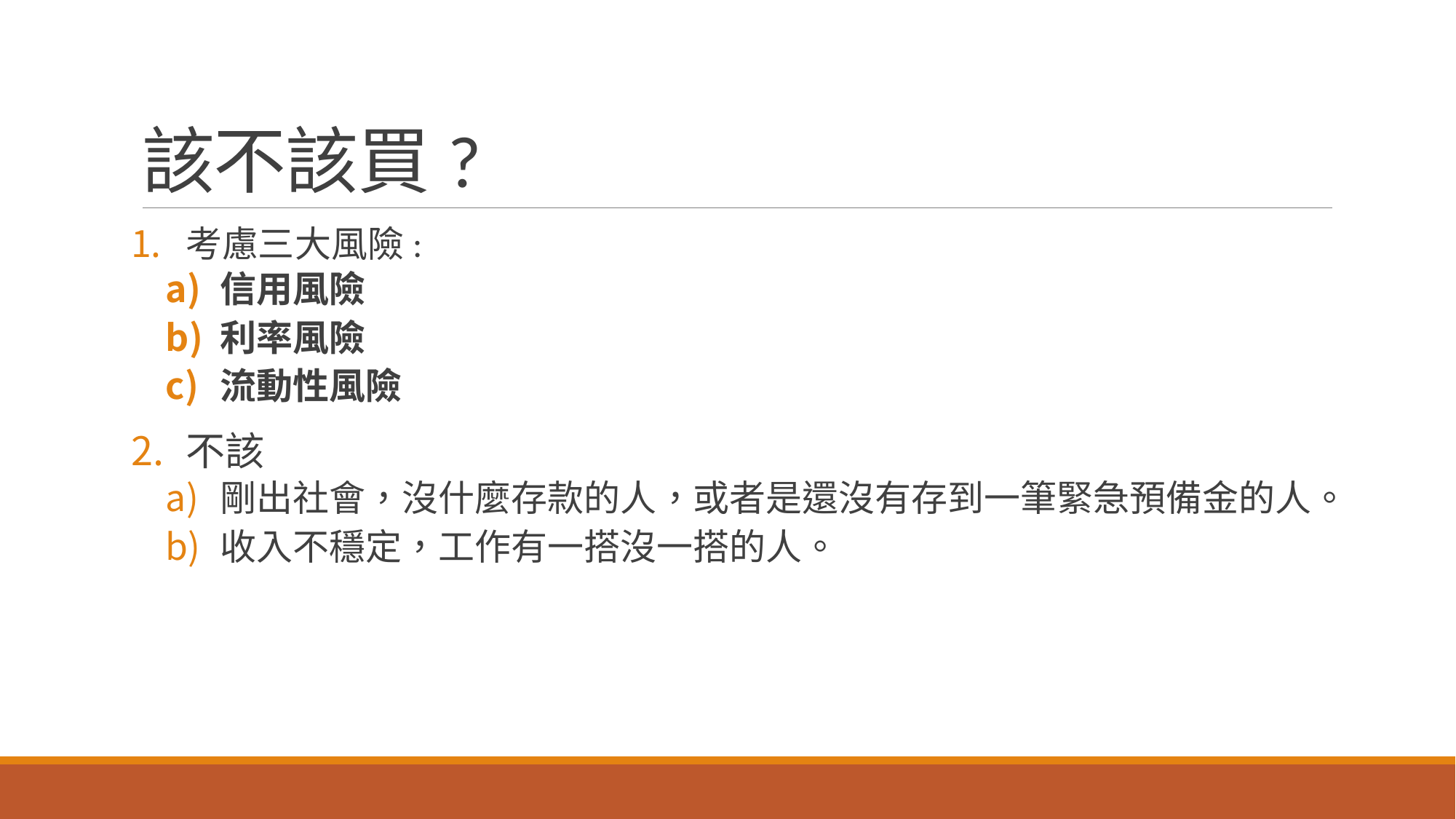

# 該不該買?
考慮三大風險:
信用風險
利率風險
流動性風險
不該
剛出社會，沒什麼存款的人，或者是還沒有存到一筆緊急預備金的人。
收入不穩定，工作有一搭沒一搭的人。